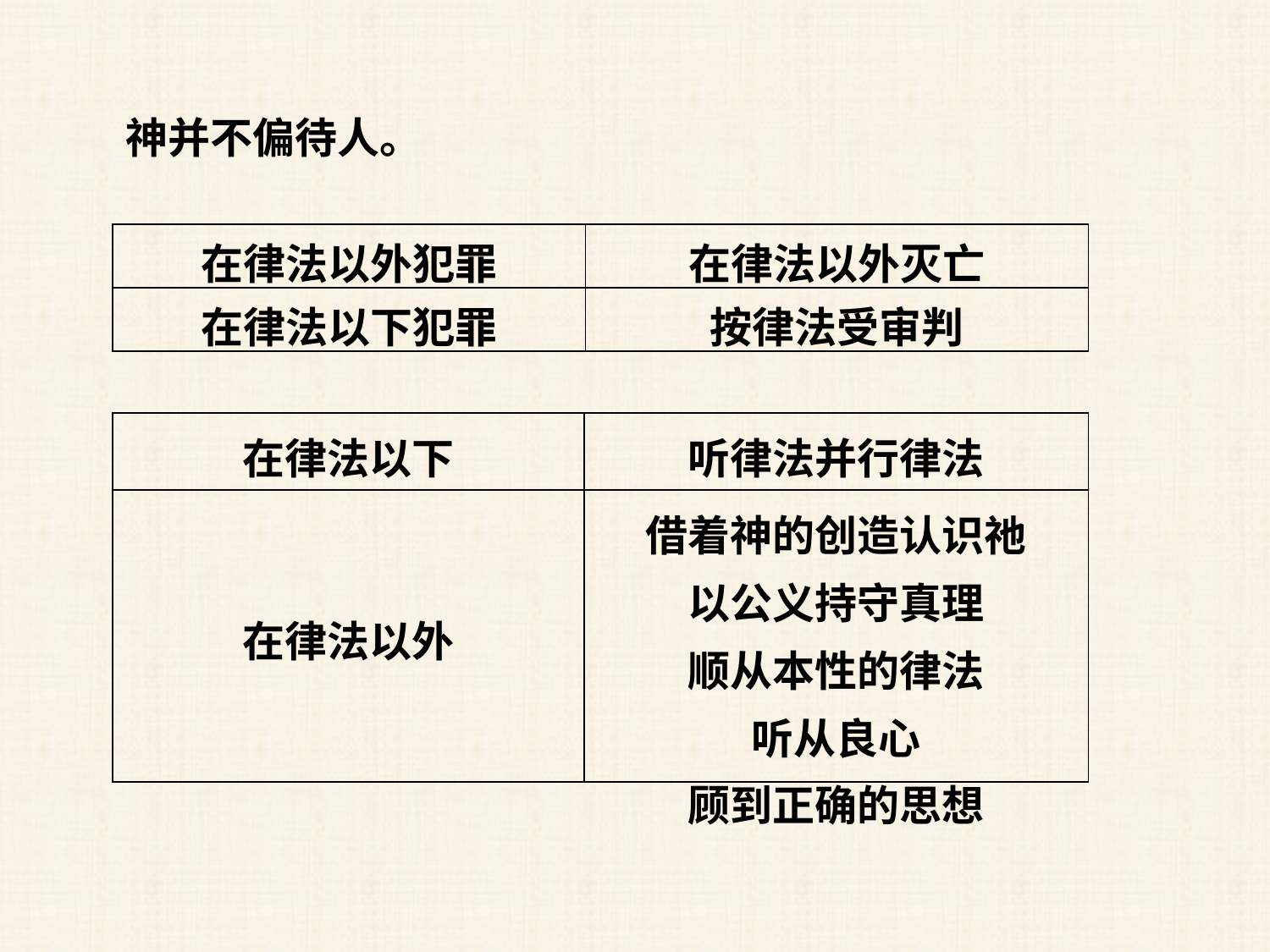

神并不偏待人。
| 在律法以外犯罪 | 在律法以外灭亡 |
| --- | --- |
| 在律法以下犯罪 | 按律法受审判 |
| 在律法以下 | 听律法并行律法 |
| --- | --- |
| 在律法以外 | 借着神的创造认识祂 以公义持守真理 顺从本性的律法 听从良心 顾到正确的思想 |